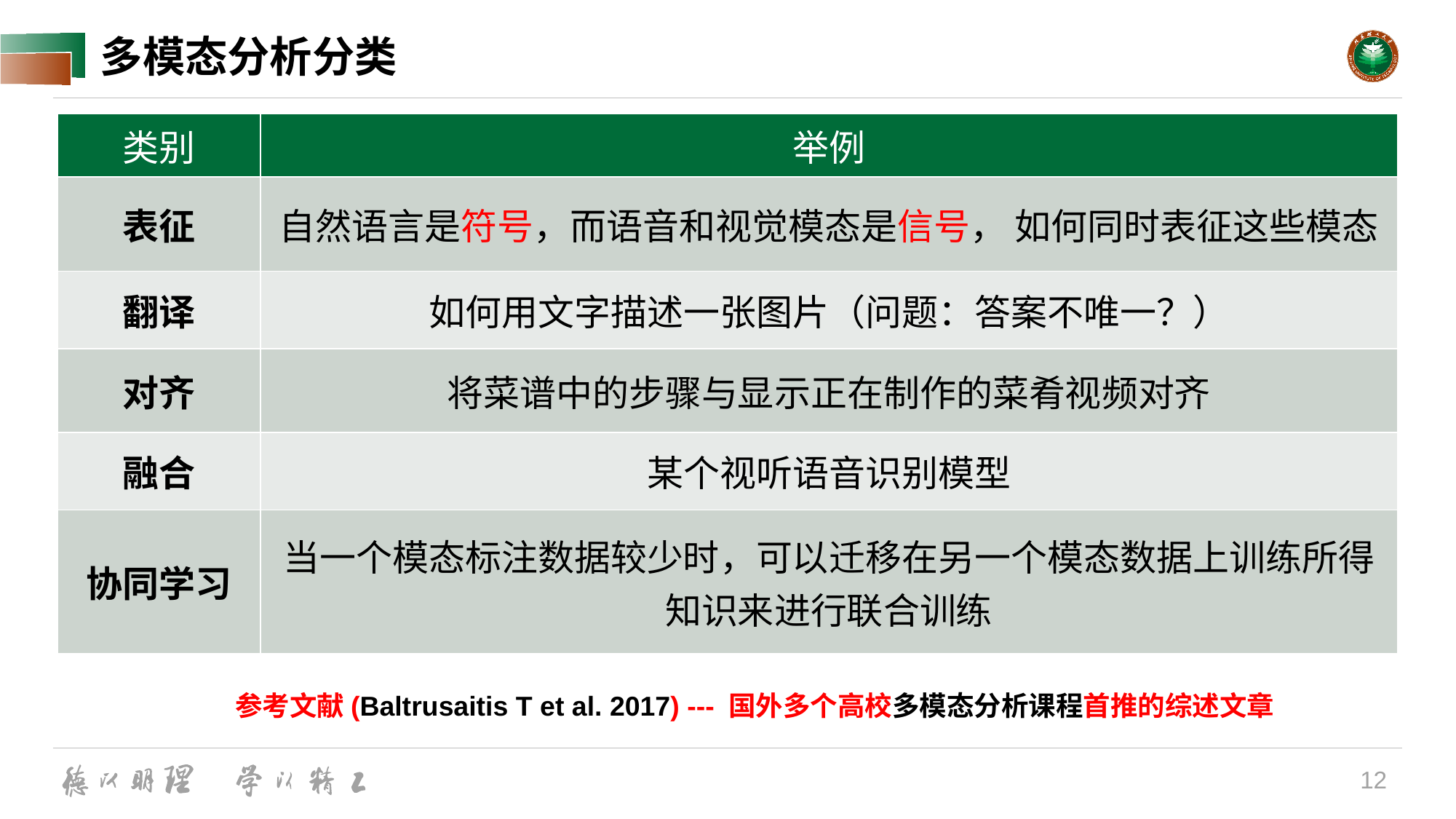

# 多模态分析分类
| 类别 | 举例 |
| --- | --- |
| 表征 | 自然语言是符号，而语音和视觉模态是信号， 如何同时表征这些模态 |
| 翻译 | 如何用文字描述一张图片（问题：答案不唯一？） |
| 对齐 | 将菜谱中的步骤与显示正在制作的菜肴视频对齐 |
| 融合 | 某个视听语音识别模型 |
| 协同学习 | 当一个模态标注数据较少时，可以迁移在另一个模态数据上训练所得知识来进行联合训练 |
参考文献(Baltrusaitis T et al. 2017) --- 国外多个高校多模态分析课程首推的综述文章